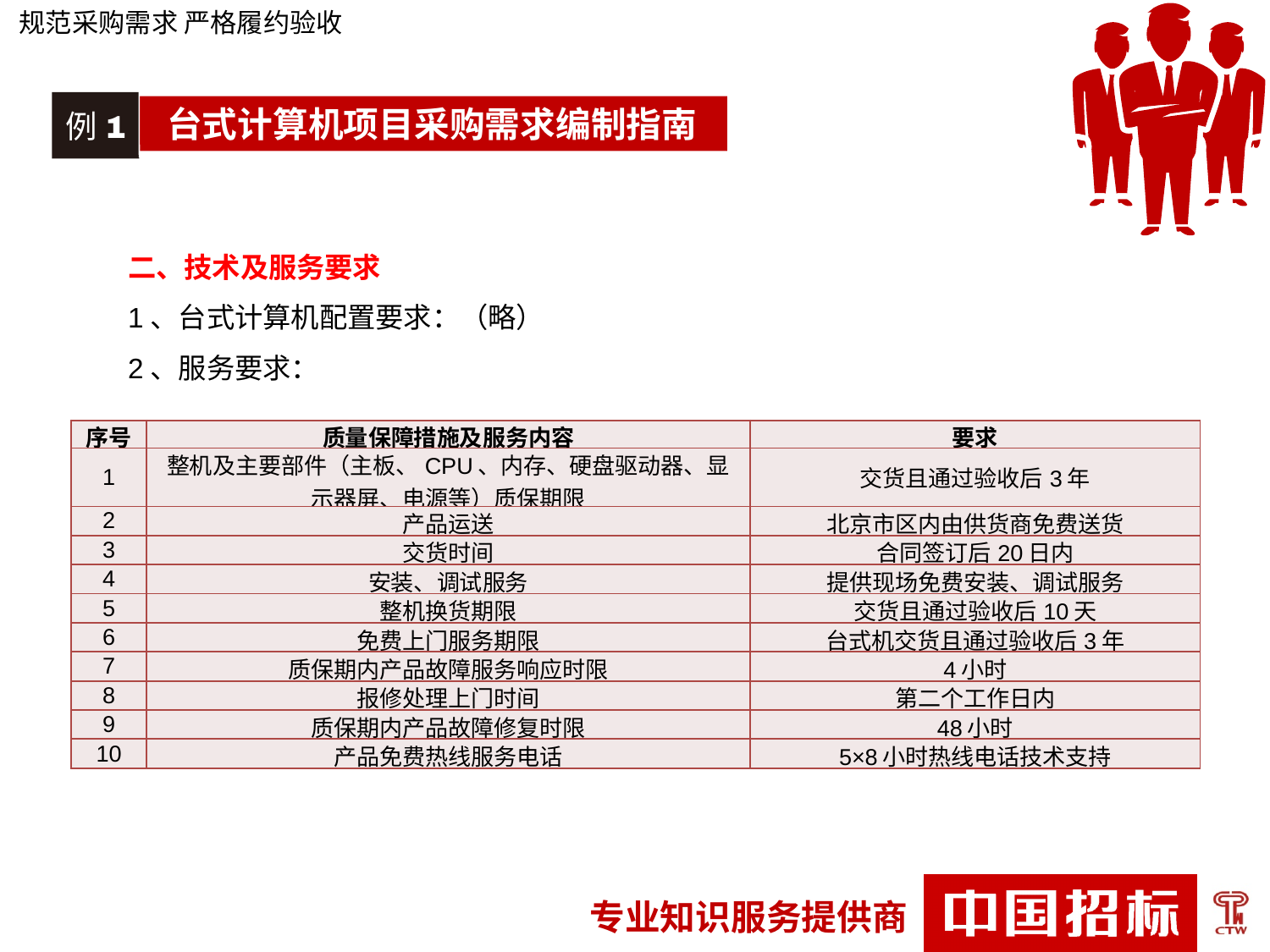

规范采购需求 严格履约验收

例1
台式计算机项目采购需求编制指南
二、技术及服务要求
1、台式计算机配置要求：（略）
2、服务要求：
| 序号 | 质量保障措施及服务内容 | 要求 |
| --- | --- | --- |
| 1 | 整机及主要部件（主板、CPU、内存、硬盘驱动器、显示器屏、电源等）质保期限 | 交货且通过验收后3年 |
| 2 | 产品运送 | 北京市区内由供货商免费送货 |
| 3 | 交货时间 | 合同签订后20日内 |
| 4 | 安装、调试服务 | 提供现场免费安装、调试服务 |
| 5 | 整机换货期限 | 交货且通过验收后10天 |
| 6 | 免费上门服务期限 | 台式机交货且通过验收后3年 |
| 7 | 质保期内产品故障服务响应时限 | 4小时 |
| 8 | 报修处理上门时间 | 第二个工作日内 |
| 9 | 质保期内产品故障修复时限 | 48小时 |
| 10 | 产品免费热线服务电话 | 5×8小时热线电话技术支持 |